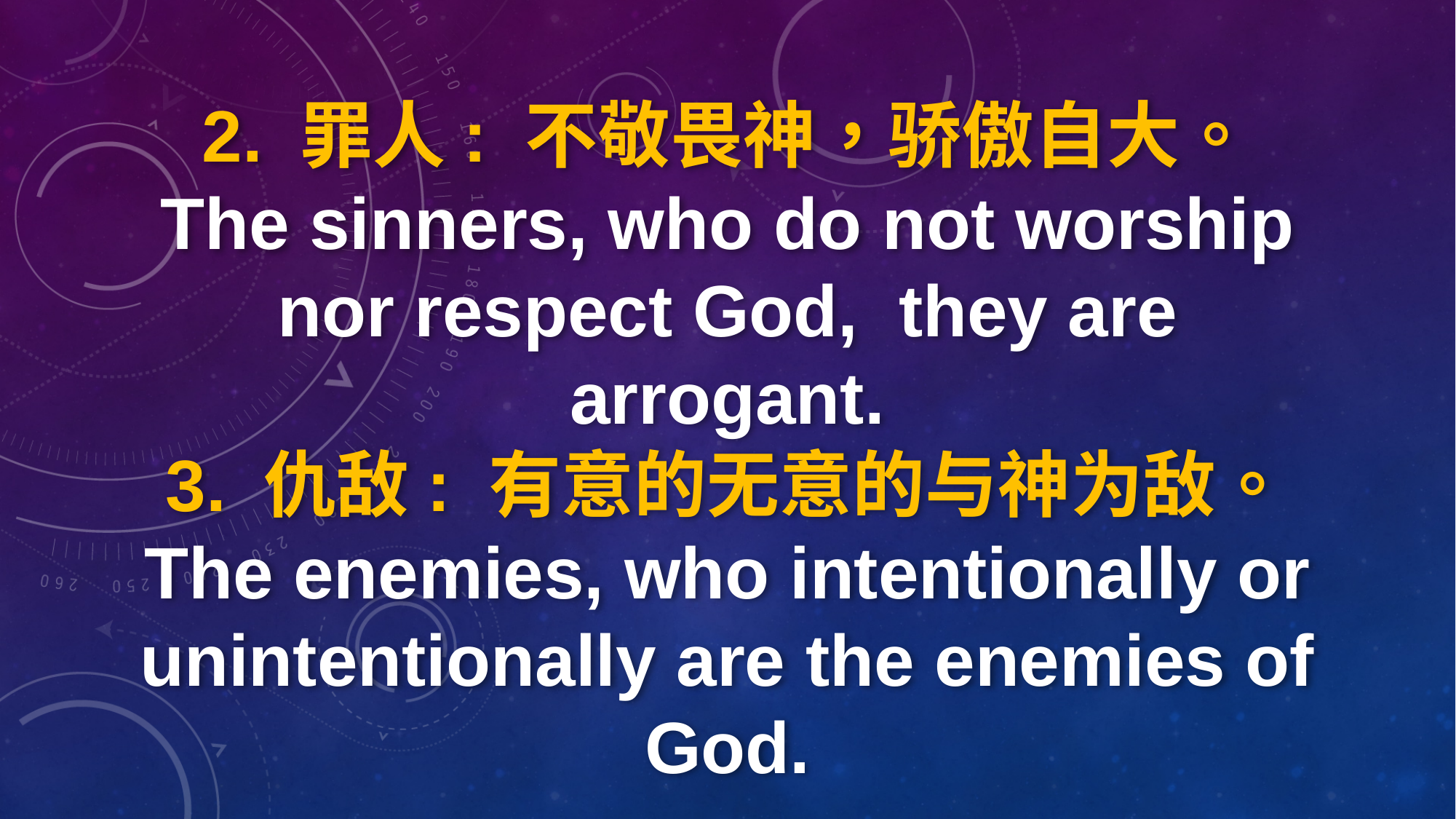

2. 罪人: 不敬畏神，骄傲自大。
The sinners, who do not worship nor respect God,  they are arrogant.
3. 仇敌: 有意的无意的与神为敌。
The enemies, who intentionally or unintentionally are the enemies of God.